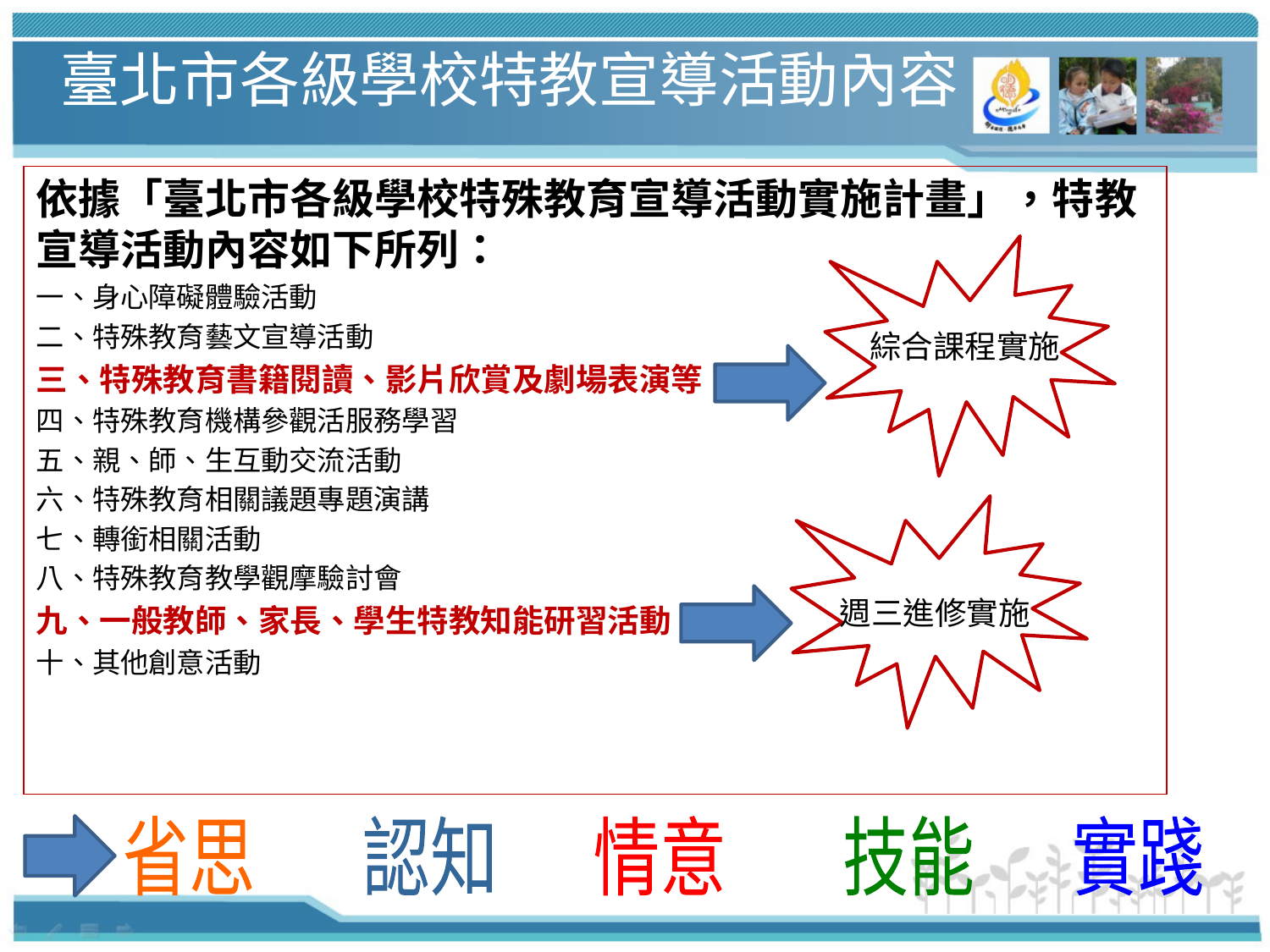

臺北市各級學校特教宣導活動內容
依據「臺北市各級學校特殊教育宣導活動實施計畫」，特教宣導活動內容如下所列：
一、身心障礙體驗活動
二、特殊教育藝文宣導活動
三、特殊教育書籍閱讀、影片欣賞及劇場表演等
四、特殊教育機構參觀活服務學習
五、親、師、生互動交流活動
六、特殊教育相關議題專題演講
七、轉銜相關活動
八、特殊教育教學觀摩驗討會
九、一般教師、家長、學生特教知能研習活動
十、其他創意活動

綜合課程實施

週三進修實施

省思
認知
情意
技能
實踐